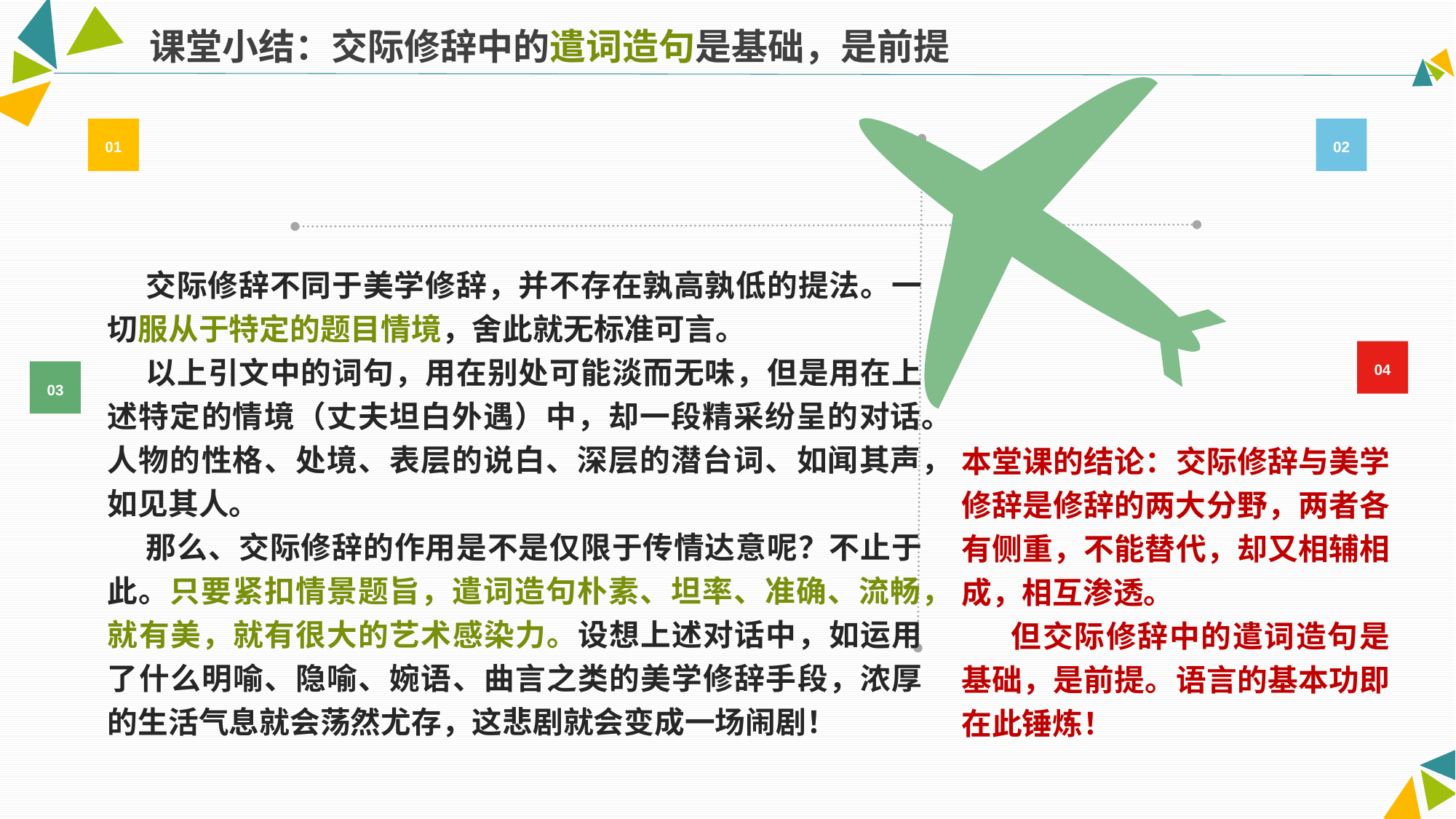

课堂小结：交际修辞中的遣词造句是基础，是前提

01
02
    交际修辞不同于美学修辞，并不存在孰高孰低的提法。一切服从于特定的题目情境，舍此就无标准可言。
    以上引文中的词句，用在别处可能淡而无味，但是用在上述特定的情境（丈夫坦白外遇）中，却一段精采纷呈的对话。人物的性格、处境、表层的说白、深层的潜台词、如闻其声，如见其人。
    那么、交际修辞的作用是不是仅限于传情达意呢？不止于此。只要紧扣情景题旨，遣词造句朴素、坦率、准确、流畅，就有美，就有很大的艺术感染力。设想上述对话中，如运用了什么明喻、隐喻、婉语、曲言之类的美学修辞手段，浓厚的生活气息就会荡然尤存，这悲剧就会变成一场闹剧！
04
03
本堂课的结论：交际修辞与美学修辞是修辞的两大分野，两者各有侧重，不能替代，却又相辅相成，相互渗透。
     但交际修辞中的遣词造句是基础，是前提。语言的基本功即在此锤炼！